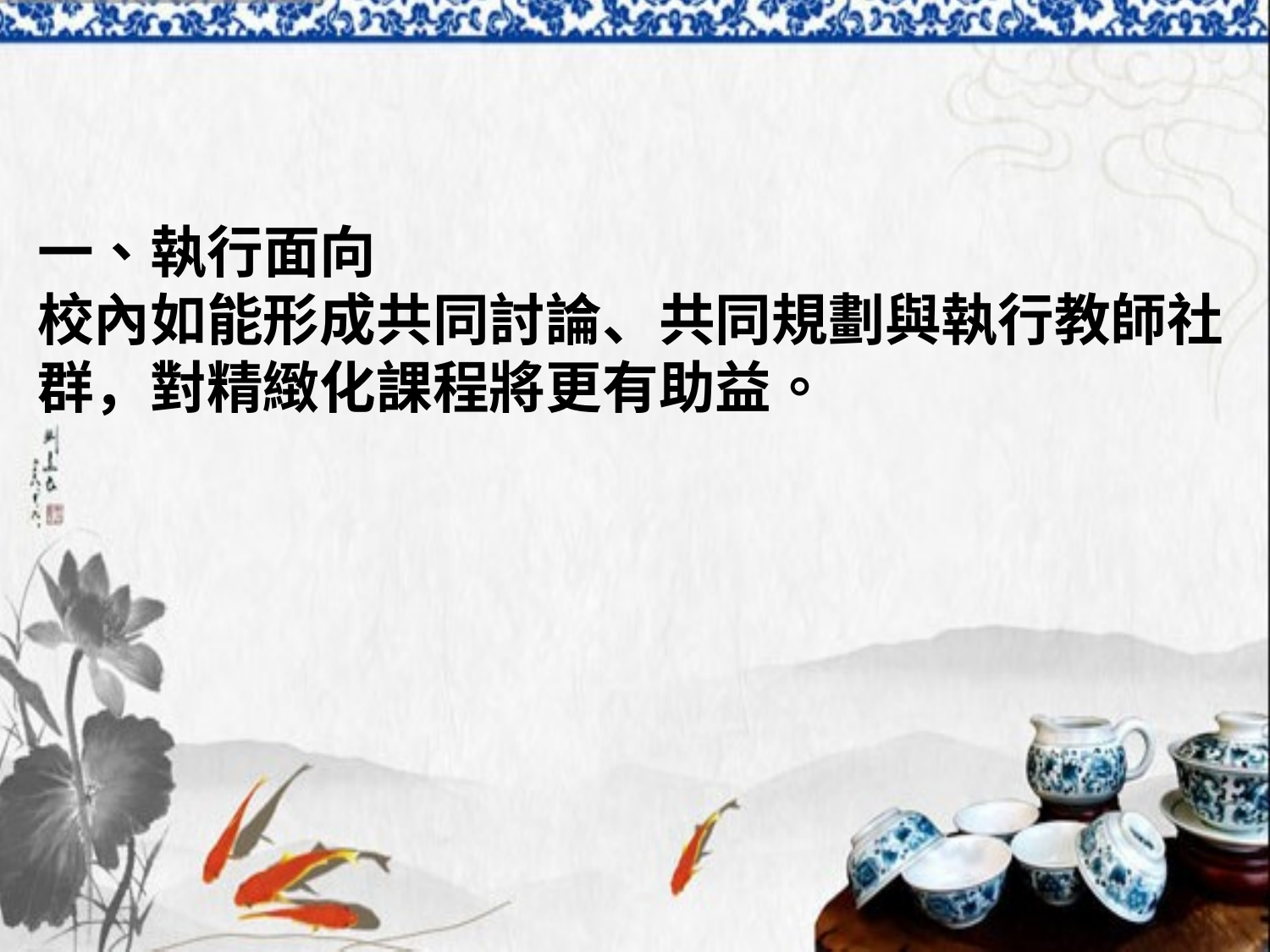

一、執行面向
校內如能形成共同討論、共同規劃與執行教師社
群，對精緻化課程將更有助益。